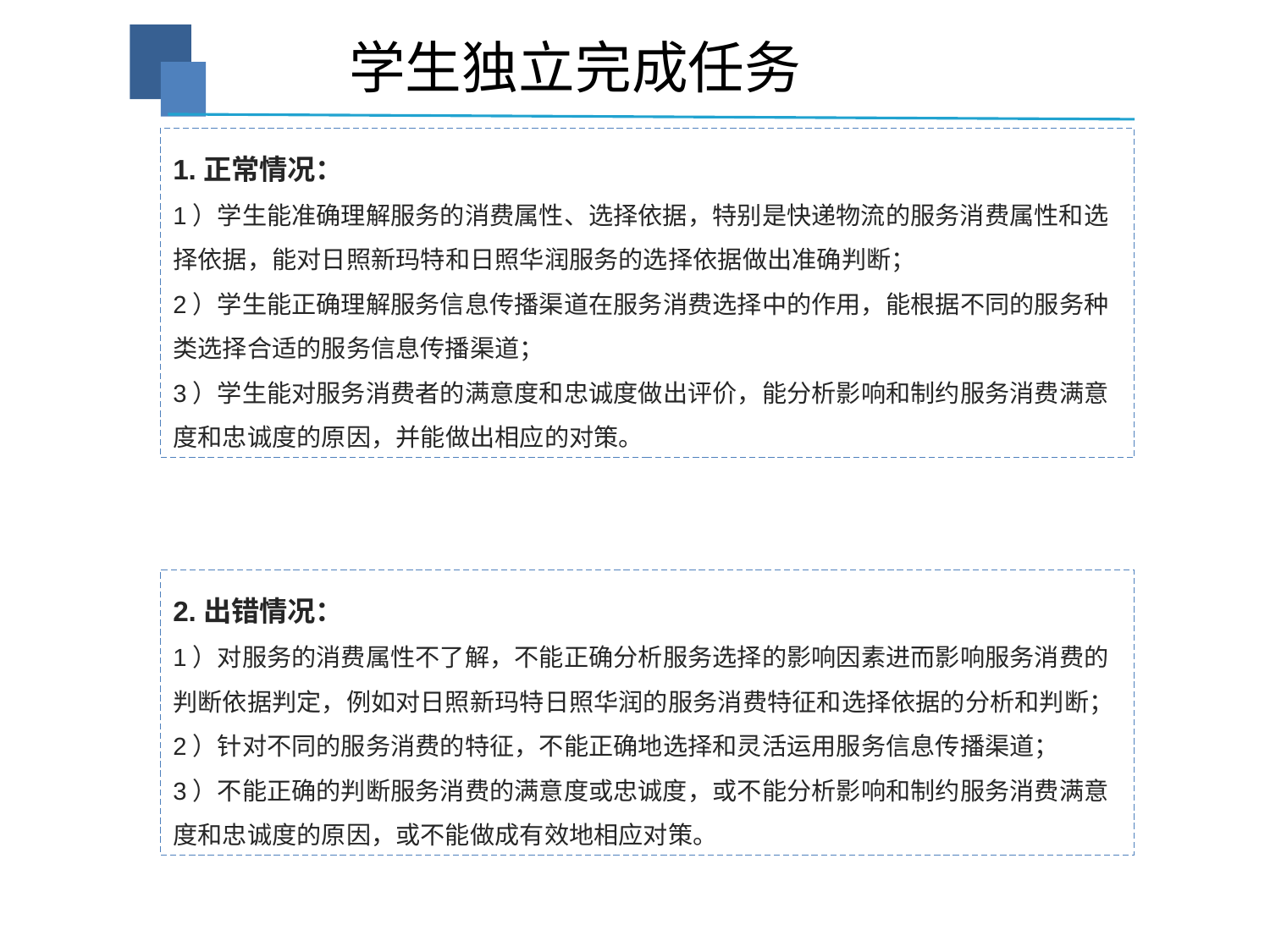

学生独立完成任务

1.正常情况：
1）学生能准确理解服务的消费属性、选择依据，特别是快递物流的服务消费属性和选择依据，能对日照新玛特和日照华润服务的选择依据做出准确判断；
2）学生能正确理解服务信息传播渠道在服务消费选择中的作用，能根据不同的服务种类选择合适的服务信息传播渠道；
3）学生能对服务消费者的满意度和忠诚度做出评价，能分析影响和制约服务消费满意度和忠诚度的原因，并能做出相应的对策。
2.出错情况：
1）对服务的消费属性不了解，不能正确分析服务选择的影响因素进而影响服务消费的判断依据判定，例如对日照新玛特日照华润的服务消费特征和选择依据的分析和判断；
2）针对不同的服务消费的特征，不能正确地选择和灵活运用服务信息传播渠道；
3）不能正确的判断服务消费的满意度或忠诚度，或不能分析影响和制约服务消费满意度和忠诚度的原因，或不能做成有效地相应对策。